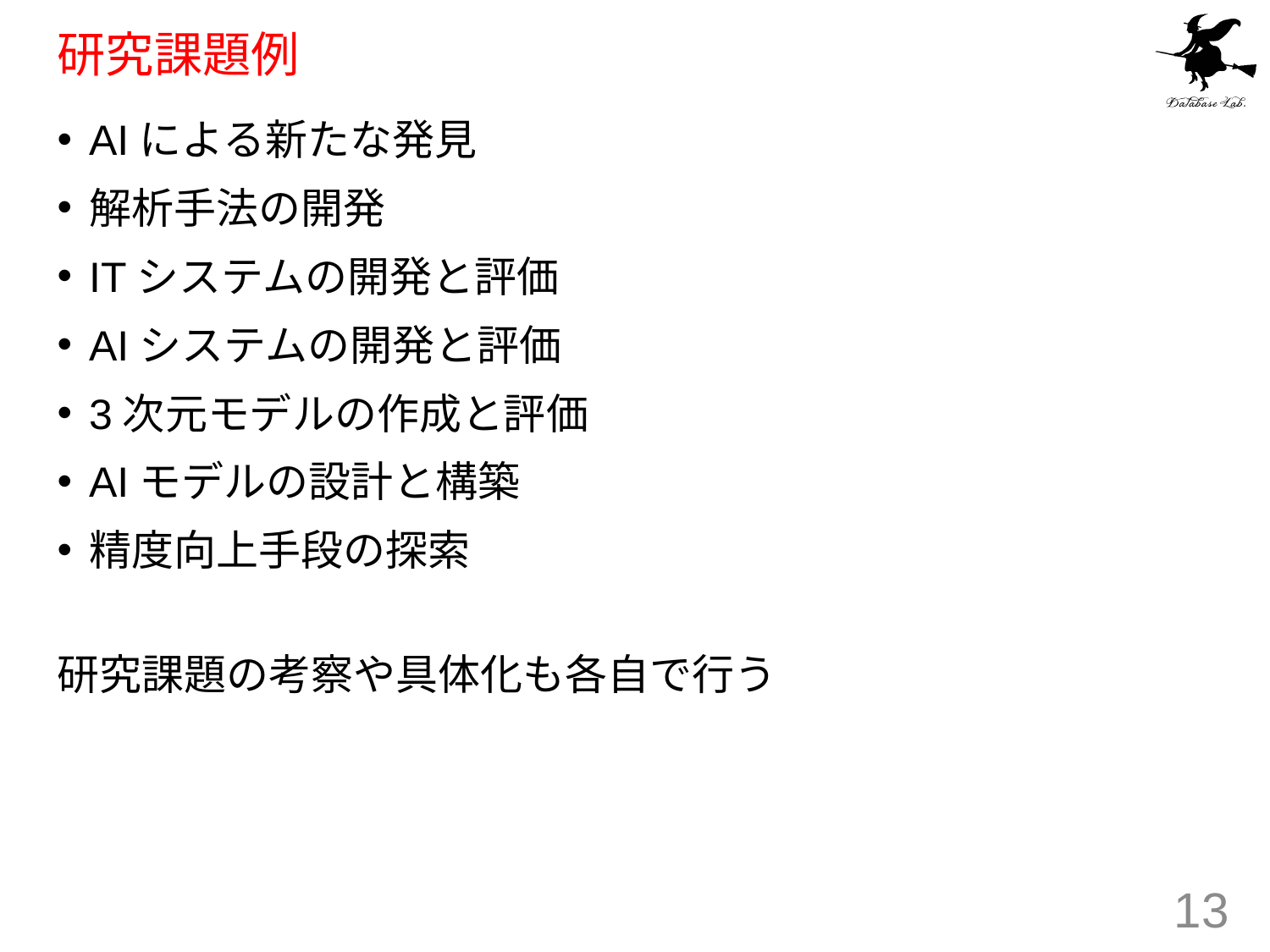

# 研究課題例
AIによる新たな発見
解析手法の開発
ITシステムの開発と評価
AIシステムの開発と評価
3次元モデルの作成と評価
AIモデルの設計と構築
精度向上手段の探索
研究課題の考察や具体化も各自で行う
13